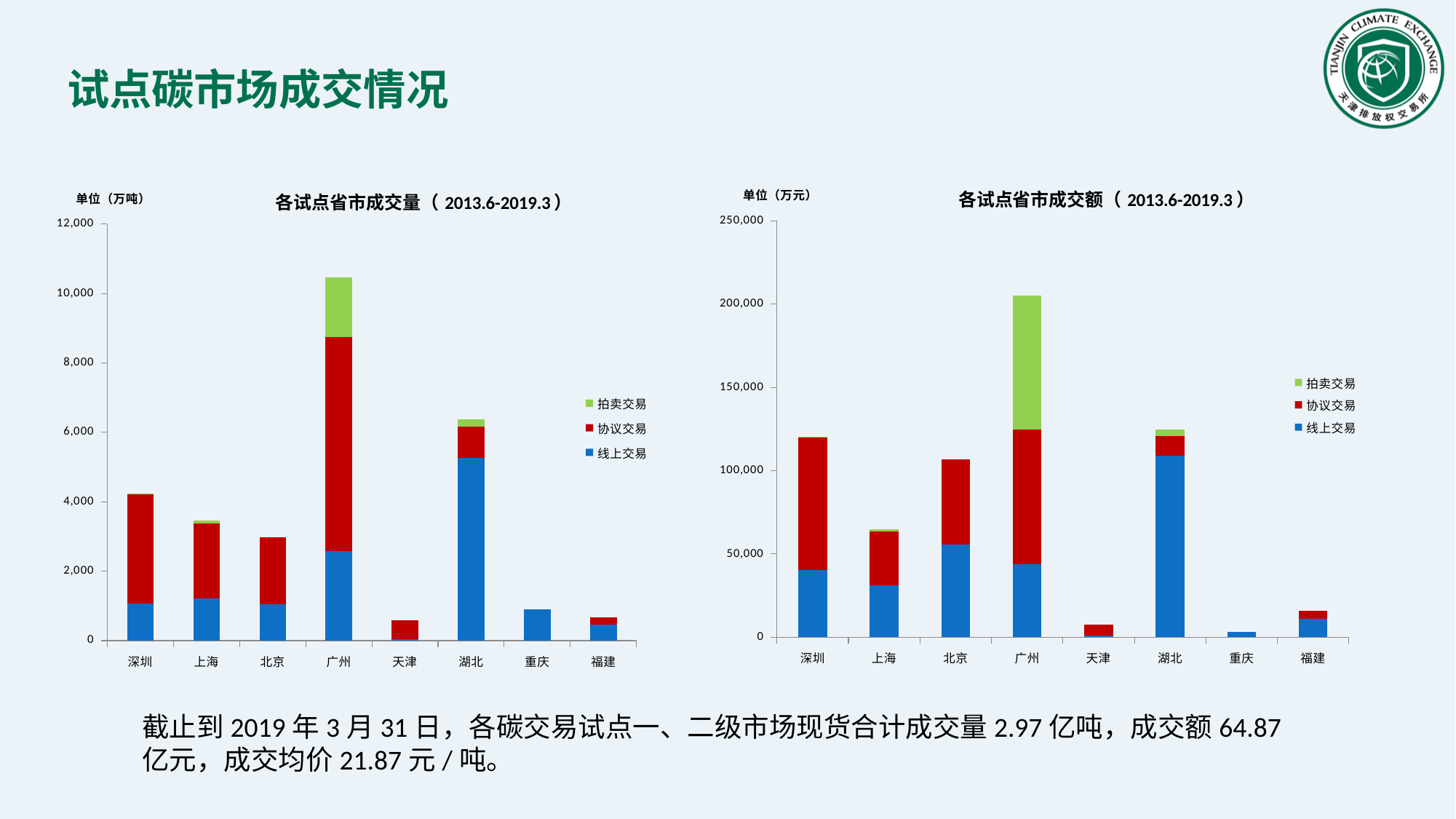

# 试点碳市场成交情况

### Chart: 各试点省市成交额（2013.6-2019.3）

| Category | 线上交易 | 协议交易 | 拍卖交易 |
|---|---|---|---|
| 深圳 | 40171.764387999996 | 79904.166013 | 265.632882 |
| 上海 | 31162.928513 | 32283.386106 | 1464.882333 |
| 北京 | 55670.7129 | 51276.994597000004 | 0.0 |
| 广州 | 43877.054382 | 80751.92051 | 80418.0455 |
| 天津 | 1015.66796 | 6706.535796 | 0.0 |
| 湖北 | 108827.838518 | 11795.185566 | 4000.0 |
| 重庆 | 3070.881721 | 0.0 | 0.0 |
| 福建 | 11244.052209 | 4776.772606 | 0.0 |

### Chart: 各试点省市成交量（2013.6-2019.3）

| Category | 线上交易 | 协议交易 | 拍卖交易 |
|---|---|---|---|
| 深圳 | 1067.9078 | 3160.7827 | 7.4974 |
| 上海 | 1209.1665 | 2160.3927 | 85.3389 |
| 北京 | 1054.4365 | 1925.8635 | 0.0 |
| 广州 | 2576.2665 | 6166.8177 | 1716.1885 |
| 天津 | 41.462 | 549.9157 | 0.0 |
| 湖北 | 5268.5922 | 904.2097 | 200.0 |
| 重庆 | 892.2629 | 0.0 | 0.0 |
| 福建 | 460.3977 | 208.5723 | 0.0 |
截止到2019年3月31日，各碳交易试点一、二级市场现货合计成交量2.97亿吨，成交额64.87亿元，成交均价21.87元/吨。